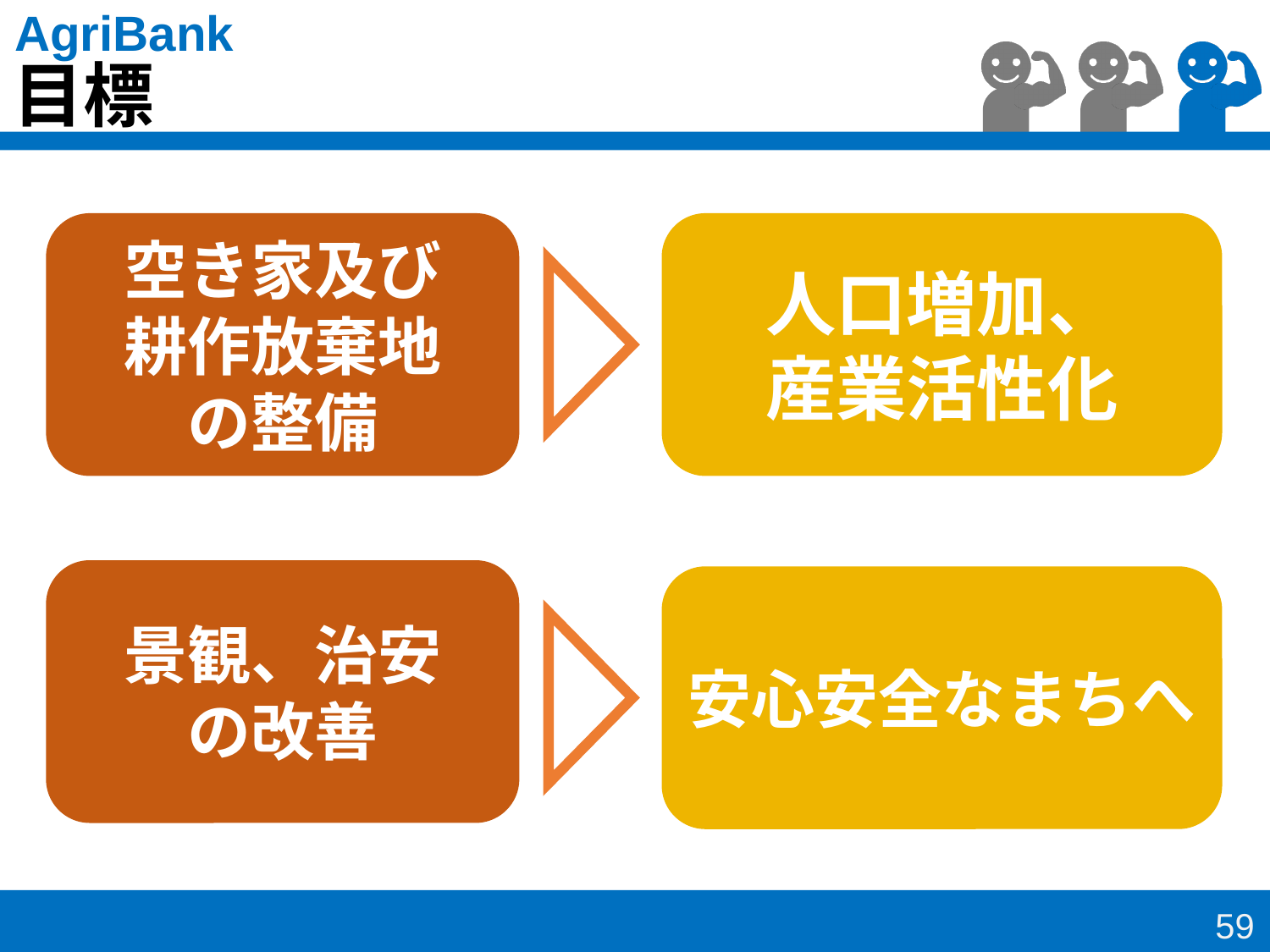

AgriBank
# 目標
空き家及び
耕作放棄地
の整備
人口増加、
産業活性化

景観、治安
の改善
安心安全なまちへ

59